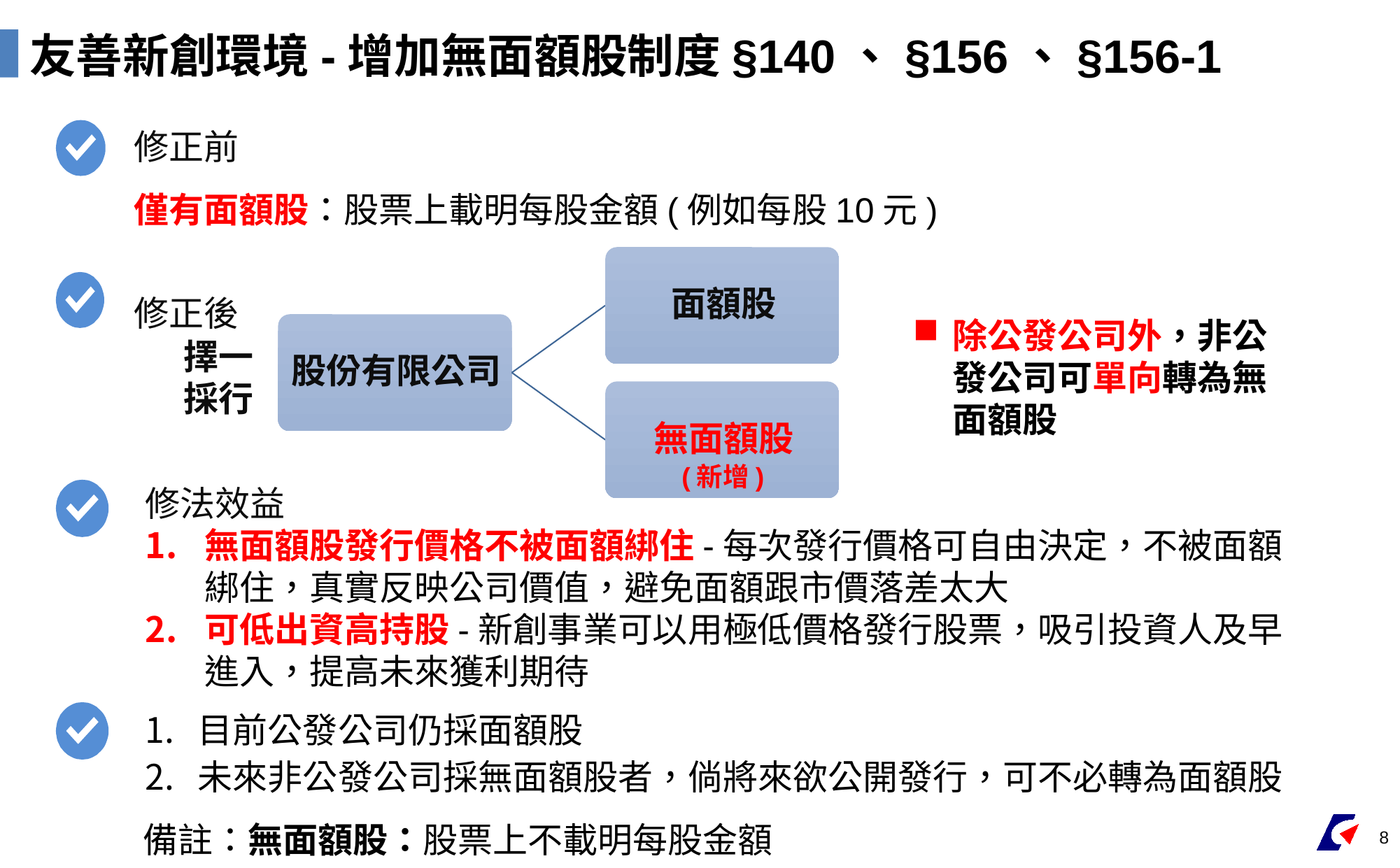

友善新創環境-增加無面額股制度§140、§156、§156-1

修正前
僅有面額股：股票上載明每股金額(例如每股10元)

修正後

股份有限公司

面額股

無面額股
除公發公司外，非公發公司可單向轉為無面額股
擇一
採行
(新增)
修法效益
無面額股發行價格不被面額綁住-每次發行價格可自由決定，不被面額綁住，真實反映公司價值，避免面額跟市價落差太大
可低出資高持股-新創事業可以用極低價格發行股票，吸引投資人及早進入，提高未來獲利期待

目前公發公司仍採面額股
未來非公發公司採無面額股者，倘將來欲公開發行，可不必轉為面額股

  備註：無面額股：股票上不載明每股金額
8